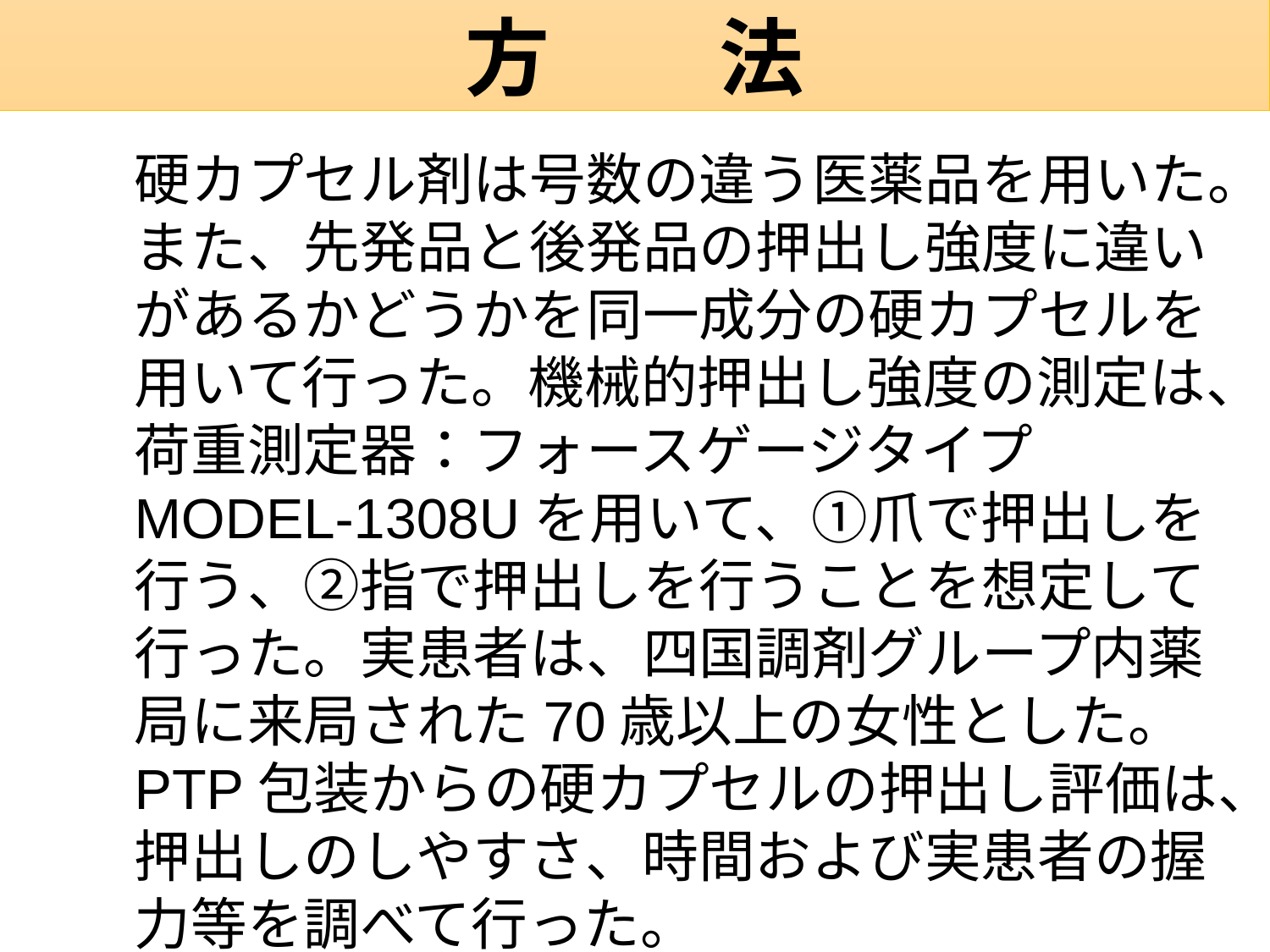

方　　法
硬カプセル剤は号数の違う医薬品を用いた。また、先発品と後発品の押出し強度に違いがあるかどうかを同一成分の硬カプセルを用いて行った。機械的押出し強度の測定は、荷重測定器：フォースゲージタイプMODEL-1308Uを用いて、①爪で押出しを行う、②指で押出しを行うことを想定して行った。実患者は、四国調剤グループ内薬局に来局された70歳以上の女性とした。PTP包装からの硬カプセルの押出し評価は、押出しのしやすさ、時間および実患者の握力等を調べて行った。